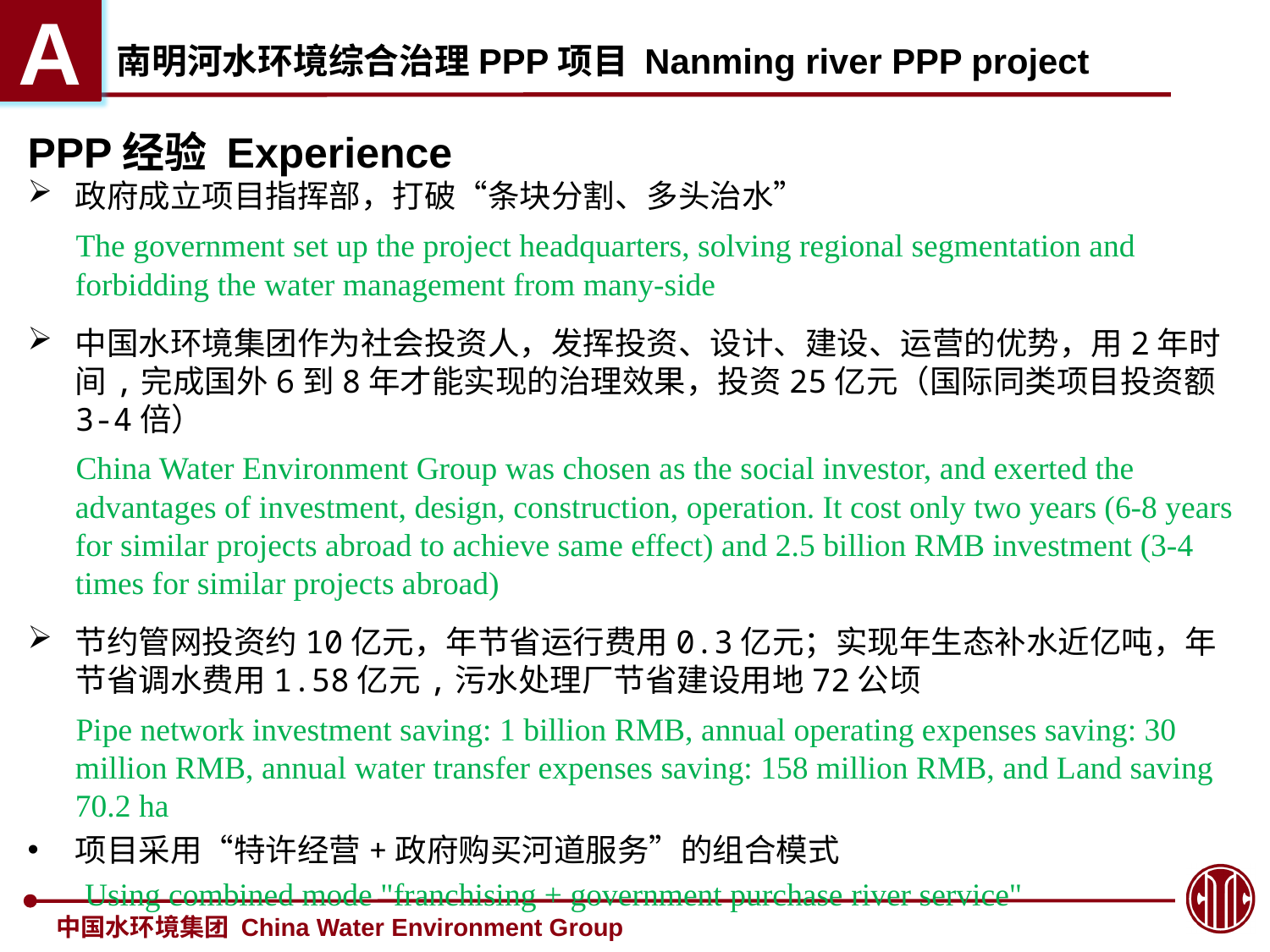

A
    南明河水环境综合治理PPP项目 Nanming river PPP project
PPP经验 Experience
政府成立项目指挥部，打破“条块分割、多头治水”
      The government set up the project headquarters, solving regional segmentation and  forbidding the water management from many-side
中国水环境集团作为社会投资人，发挥投资、设计、建设、运营的优势，用2年时间,完成国外6到8年才能实现的治理效果，投资25亿元（国际同类项目投资额3-4倍）
      China Water Environment Group was chosen as the social investor, and exerted the advantages of investment, design, construction, operation. It cost only two years (6-8 years for similar projects abroad to achieve same effect) and 2.5 billion RMB investment (3-4 times for similar projects abroad)
节约管网投资约10亿元，年节省运行费用0.3亿元；实现年生态补水近亿吨，年节省调水费用1.58亿元,污水处理厂节省建设用地72公顷
      Pipe network investment saving: 1 billion RMB, annual operating expenses saving: 30 million RMB, annual water transfer expenses saving: 158 million RMB, and Land saving 70.2 ha
项目采用“特许经营+政府购买河道服务”的组合模式
   Using combined mode "franchising + government purchase river service"